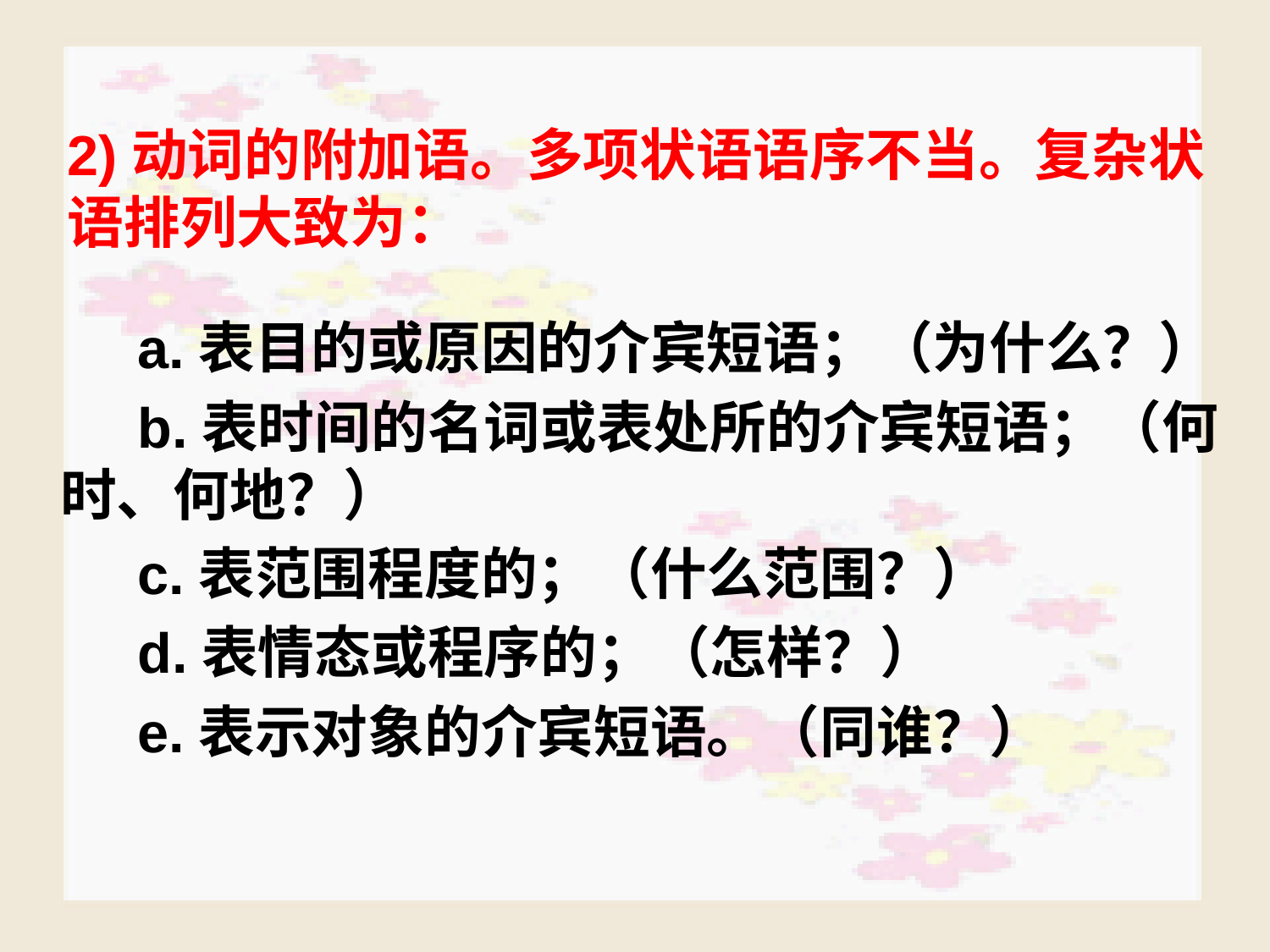

# 2)动词的附加语。多项状语语序不当。复杂状   语排列大致为：
        a.表目的或原因的介宾短语；（为什么？）
        b.表时间的名词或表处所的介宾短语；（何时、何地？）
        c.表范围程度的；（什么范围？）
        d.表情态或程序的；（怎样？）
        e.表示对象的介宾短语。（同谁？）